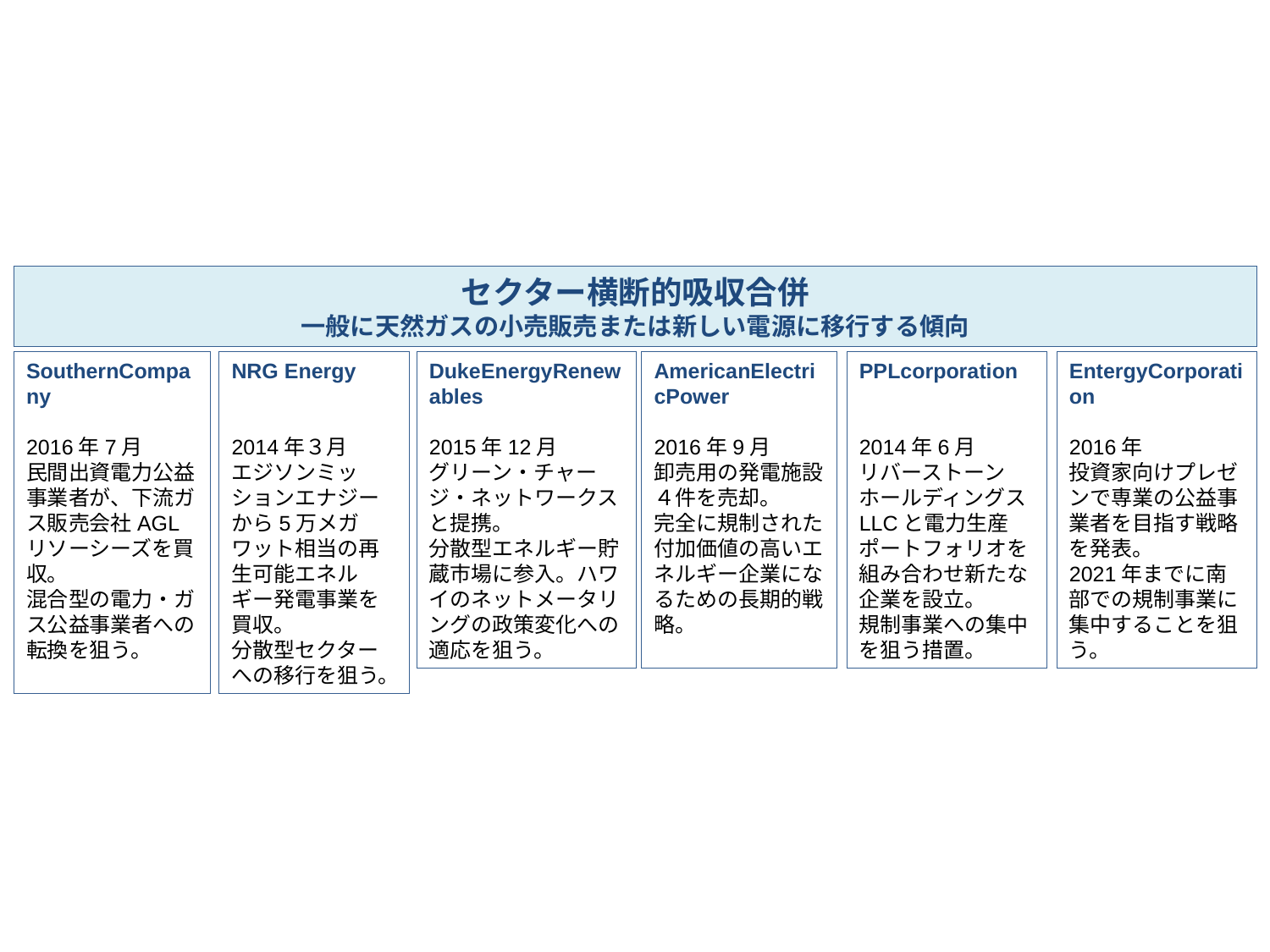

セクター横断的吸収合併
一般に天然ガスの小売販売または新しい電源に移行する傾向
SouthernCompany

2016年7月
民間出資電力公益事業者が、下流ガス販売会社AGLリソーシーズを買収。
混合型の電力・ガス公益事業者への転換を狙う。

NRG Energy

2014年３月
エジソンミッションエナジーから5万メガワット相当の再生可能エネルギー発電事業を買収。
分散型セクターへの移行を狙う。
DukeEnergyRenewables

2015年12月
グリーン・チャージ・ネットワークスと提携。
分散型エネルギー貯蔵市場に参入。ハワイのネットメータリングの政策変化への適応を狙う。
AmericanElectricPower

2016年9月
卸売用の発電施設４件を売却。
完全に規制された付加価値の高いエネルギー企業になるための長期的戦略。

PPLcorporation

2014年6月
リバーストーンホールディングスLLCと電力生産ポートフォリオを組み合わせ新たな企業を設立。
規制事業への集中を狙う措置。
EntergyCorporation

2016年
投資家向けプレゼンで専業の公益事業者を目指す戦略を発表。
2021年までに南部での規制事業に集中することを狙う。